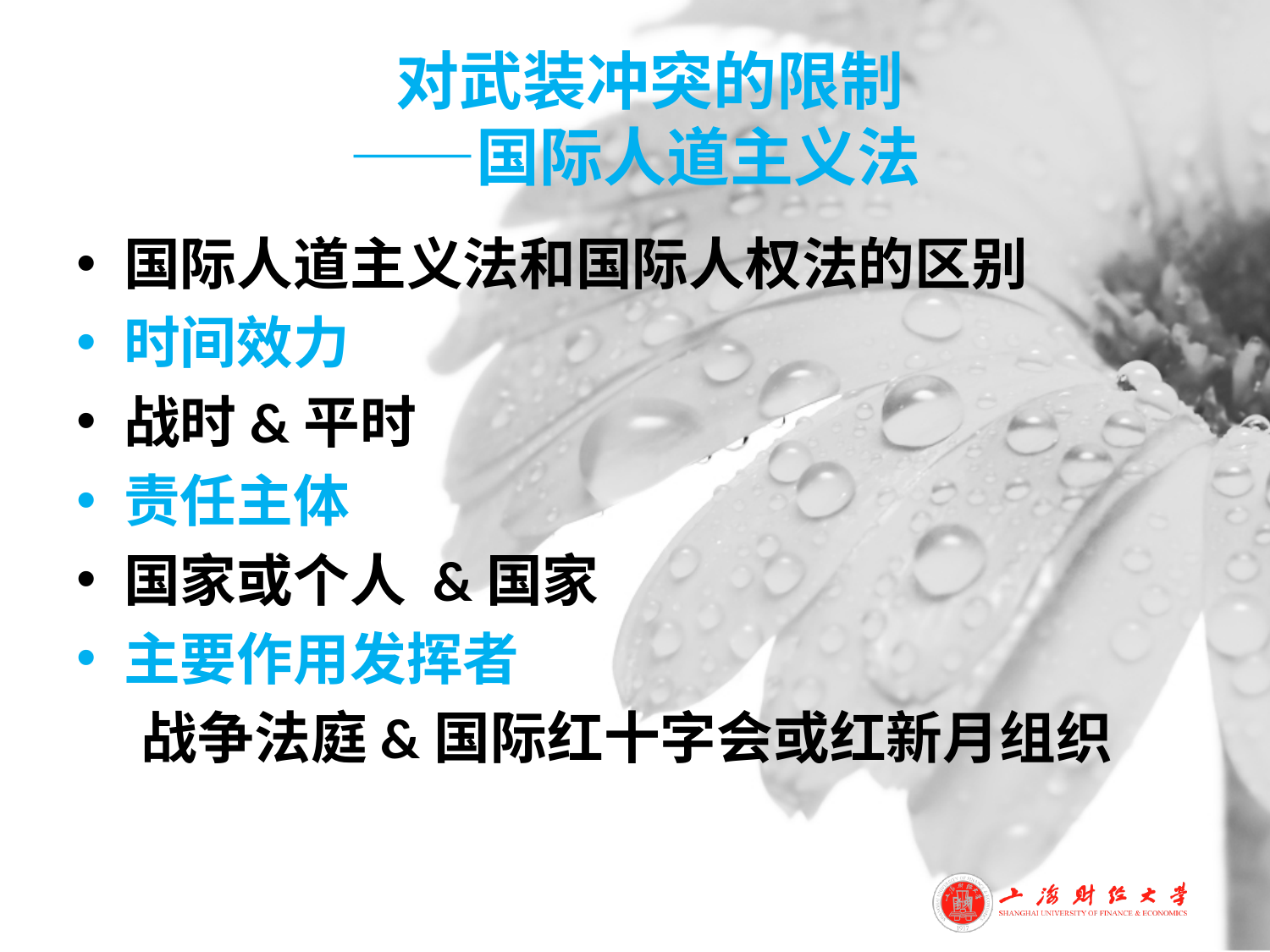

# 对武装冲突的限制 ——国际人道主义法
国际人道主义法和国际人权法的区别
时间效力
战时&平时
责任主体
国家或个人 &国家
主要作用发挥者
    战争法庭&国际红十字会或红新月组织